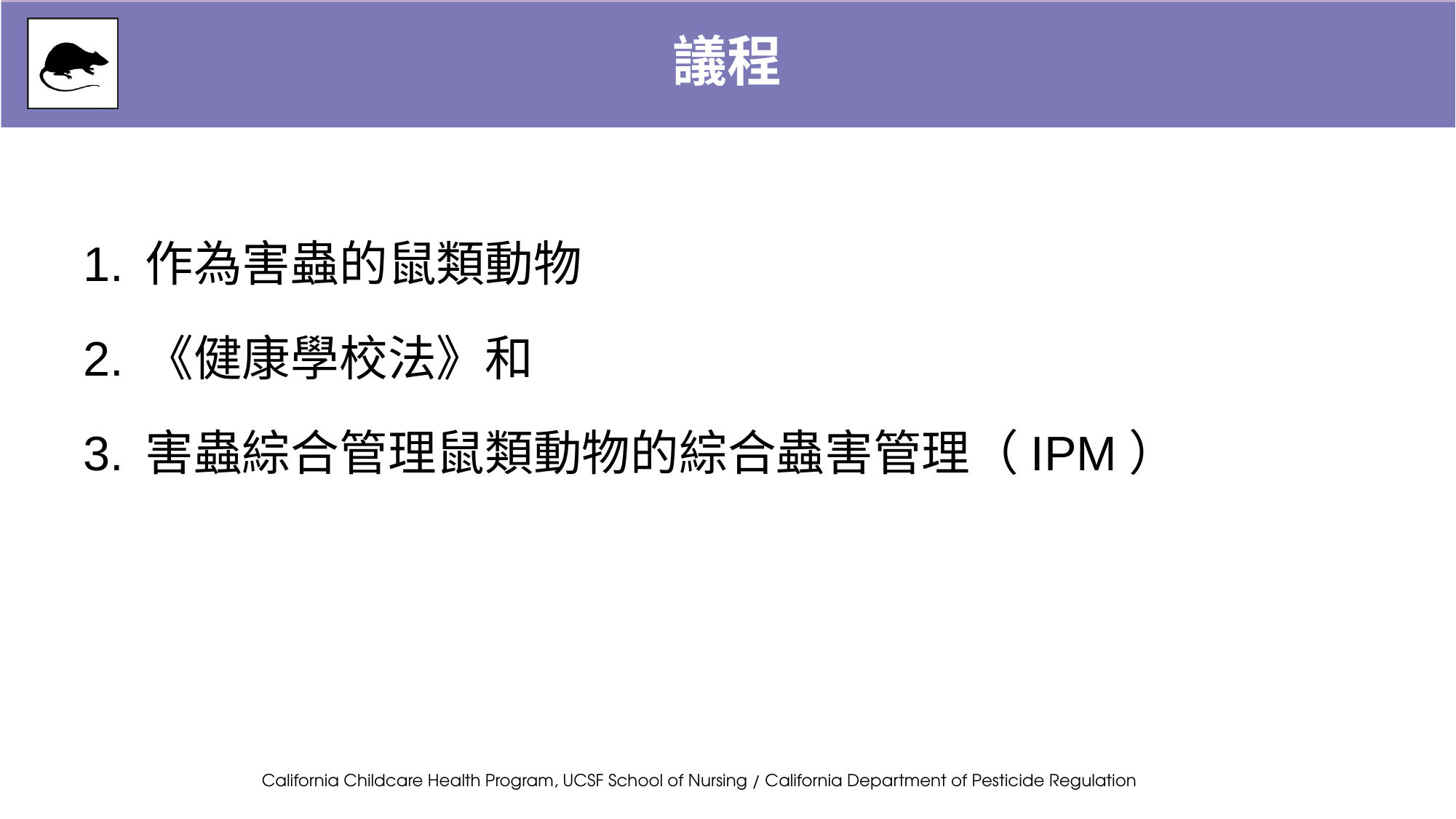

議程
作為害蟲的鼠類動物
《健康學校法》和
害蟲綜合管理鼠類動物的綜合蟲害管理（IPM）